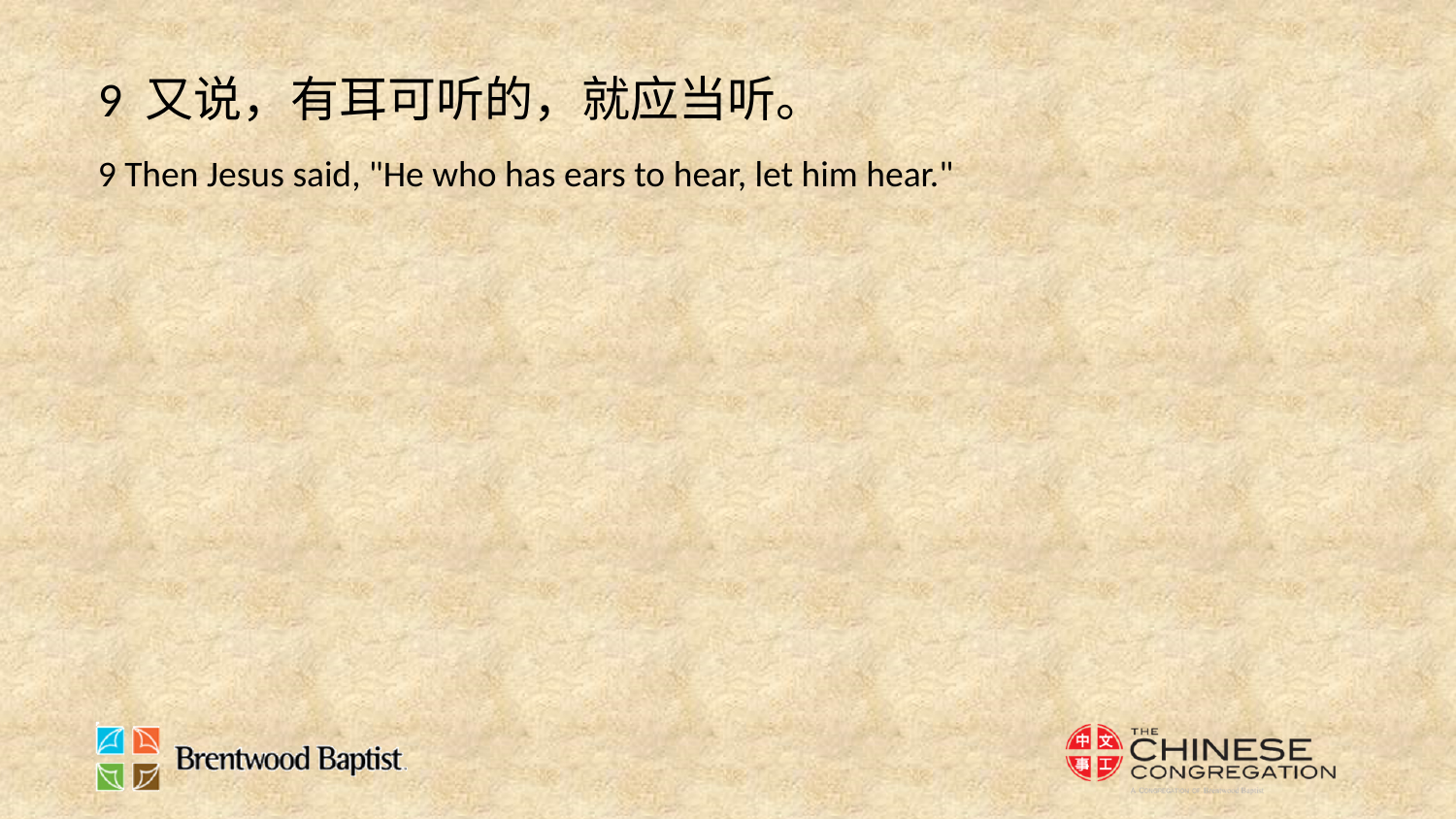

9 又说，有耳可听的，就应当听。

9 Then Jesus said, "He who has ears to hear, let him hear."